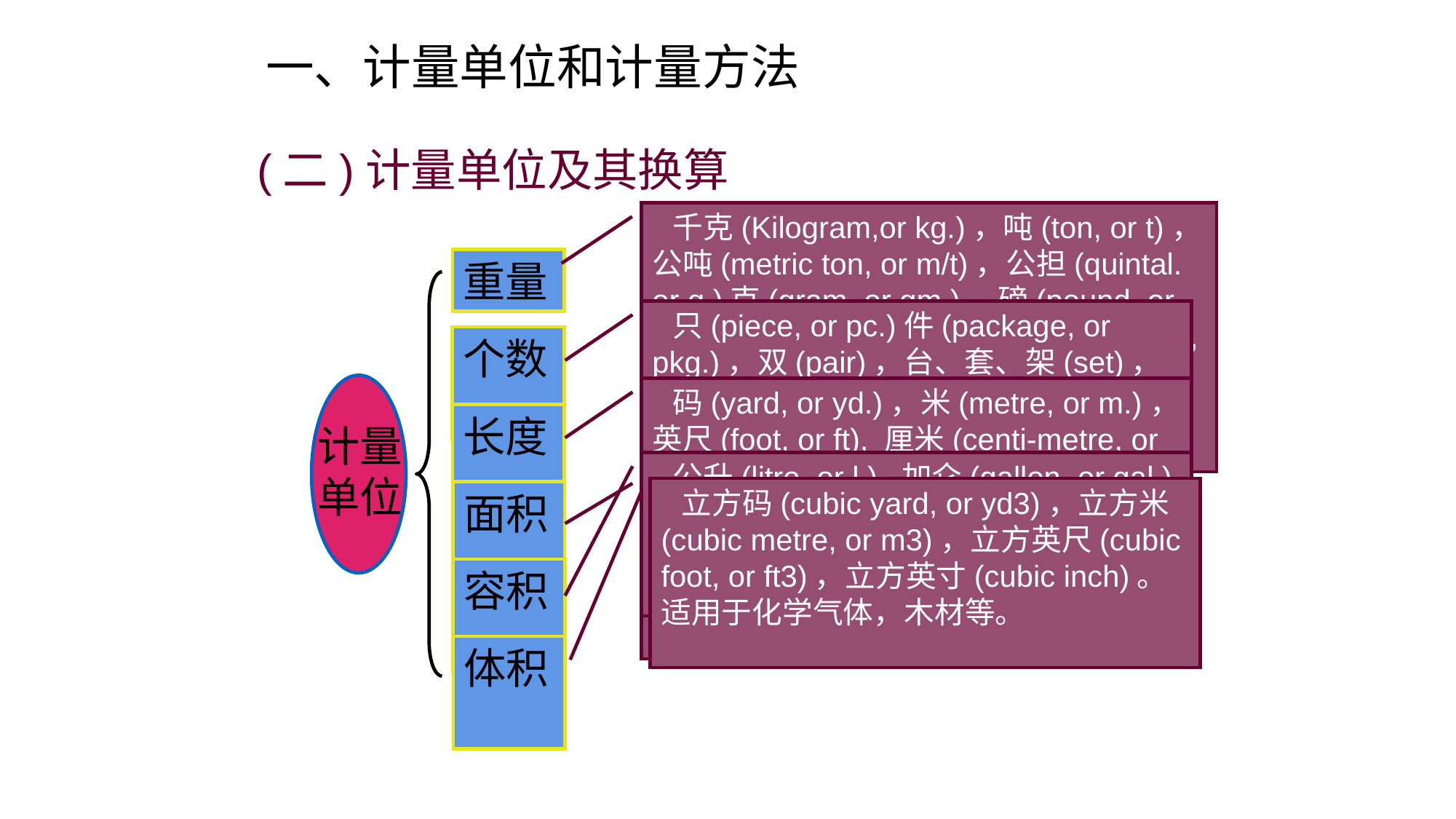

一、计量单位和计量方法
(二)计量单位及其换算
  千克(Kilogram,or kg.)，吨(ton, or t)，公吨(metric ton, or m/t)，公担(quintal. or q.)克(gram, or gm.)，磅(pound, or lb.),盎司(ounce, or oz)，长吨(long ton, or 1/t)，短吨(short ton or s/t)。用于棉花、谷物、矿产品、药品等。
重量

个数
长度
面积
容积
体积

计量单位
  只(piece, or pc.)件(package, or pkg.)，双(pair)，台、套、架(set)，打(dozen, or doz), 罗(gross, or gr.)，大罗(great gross),令(ream, or rm.), 卷(roll, or coil)，辆(unit),头(head)，箱(case)，包(bale)，桶(barrel,drum)，袋(bag)。用于文具、玩具、车辆、活牲畜等。
  码(yard, or yd.)，米(metre, or m.)，英尺(foot, or ft), 厘米(centi-metre, or cm.)。适用于纺织品匹头、绳索、电线电缆等。
  公升(litre, or l.), 加仑(gallon, or gal.), 蒲式耳(bushel, or bu.)等。适用于玉米、汽油、啤酒、双氧水等。
平方码(square yard, or yd2)，平方米(square metre or m2)，平方英尺(square foot, or ft2)，平方英寸(square inch)。适用于塑料篷布，皮革、铁丝网等。
  立方码(cubic yard, or yd3)，立方米(cubic metre, or m3)，立方英尺(cubic foot, or ft3)，立方英寸(cubic inch)。适用于化学气体，木材等。